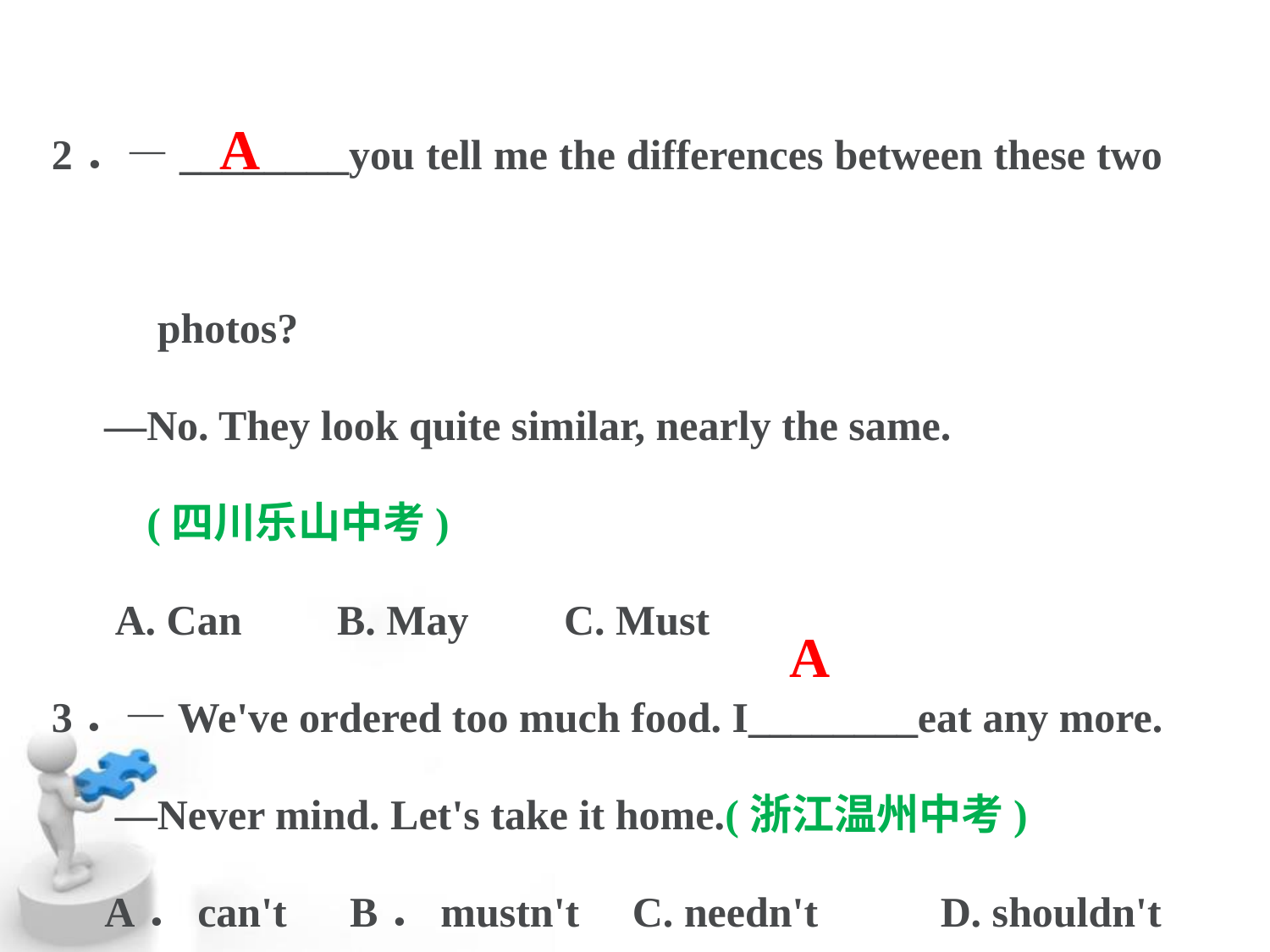

A
2．—________you tell me the differences between these two
          photos?
     —No. They look quite similar, nearly the same.
         (四川乐山中考)
      A. Can         B. May         C. Must
3．—We've ordered too much food. I________eat any more.
      —Never mind. Let's take it home.(浙江温州中考)
     A．can't　B．mustn't     C. needn't　	D. shouldn't
A